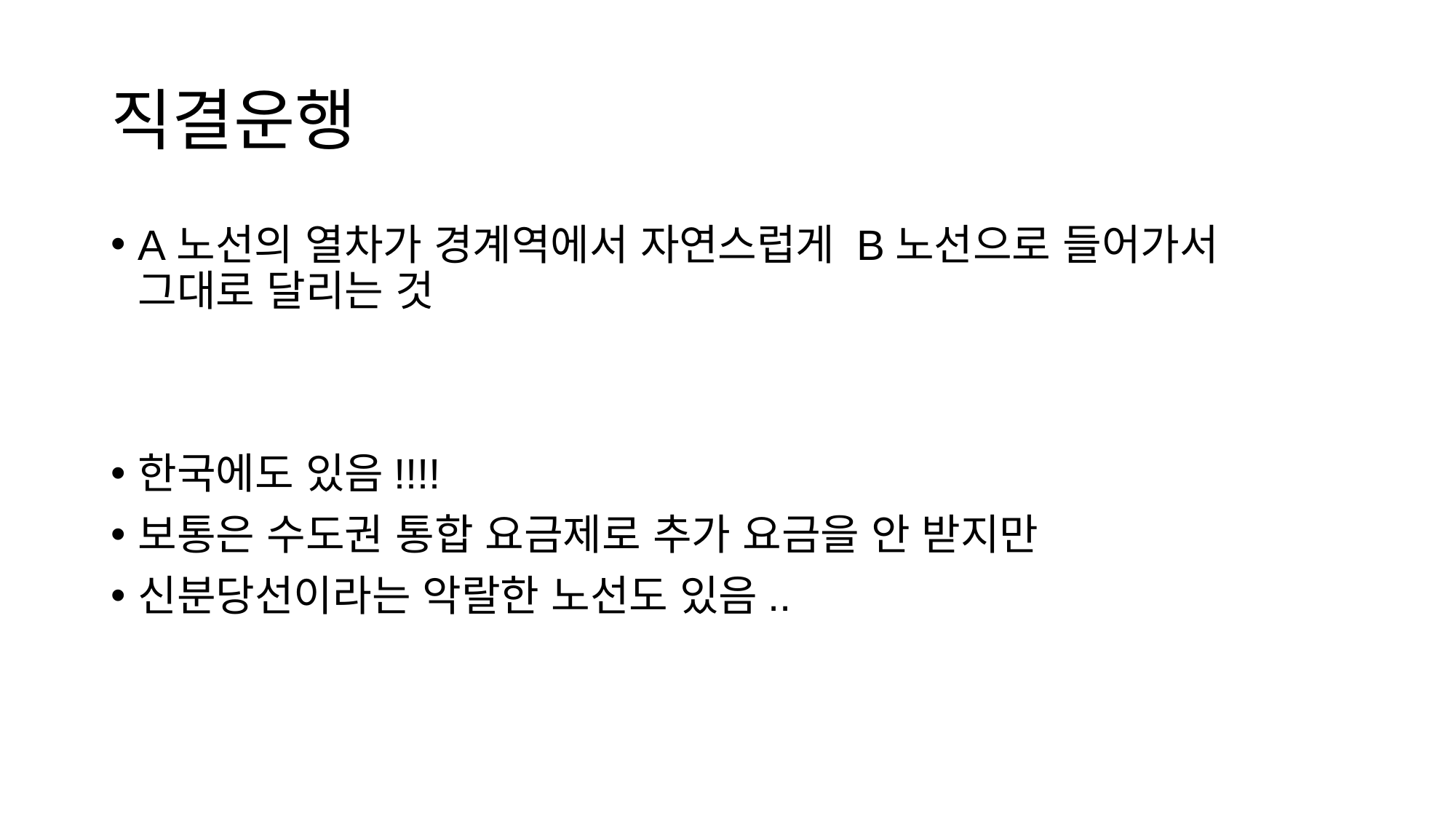

# 직결운행
A노선의 열차가 경계역에서 자연스럽게 B노선으로 들어가서 그대로 달리는 것

한국에도 있음!!!!
보통은 수도권 통합 요금제로 추가 요금을 안 받지만
신분당선이라는 악랄한 노선도 있음..